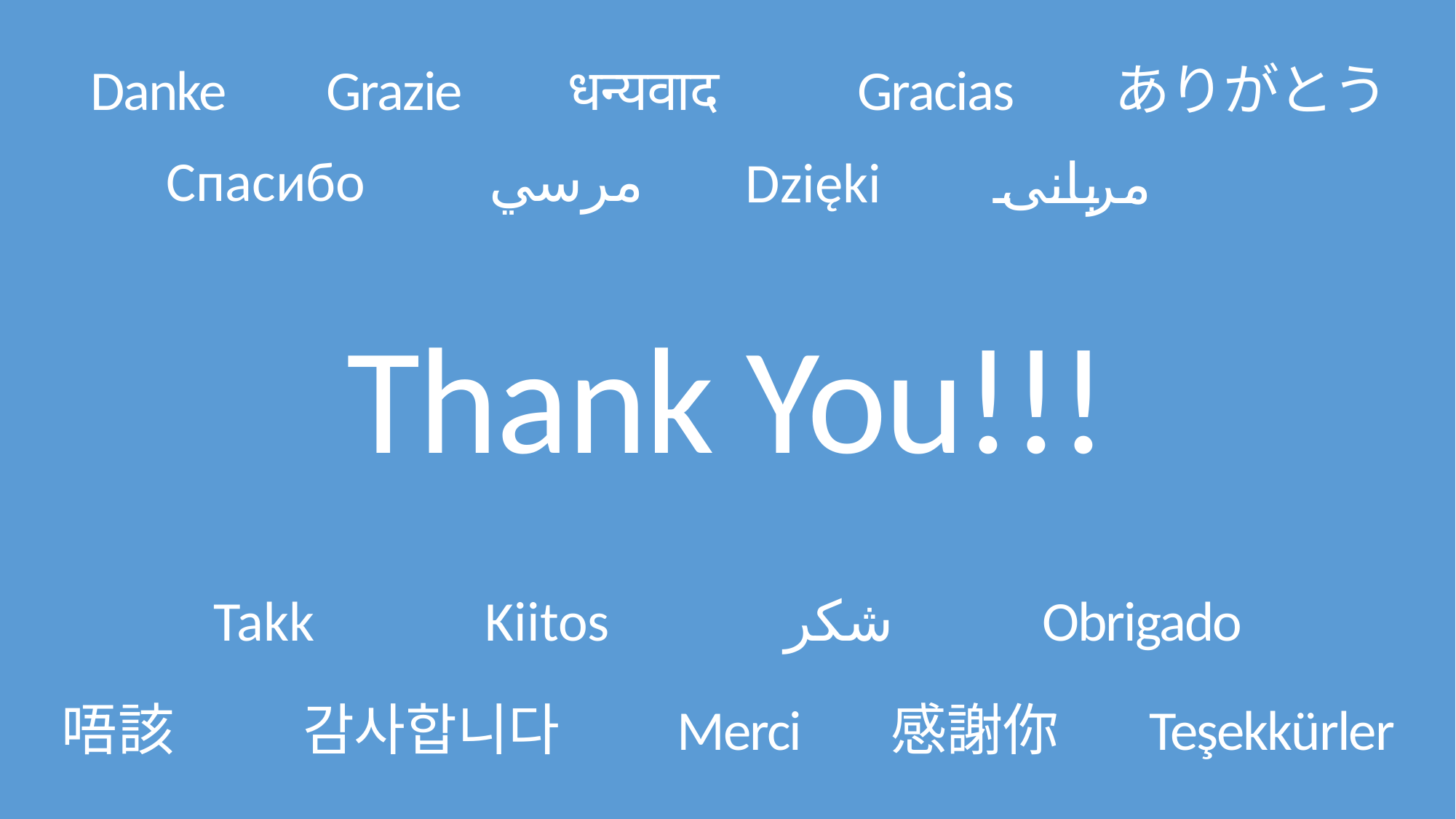

Danke
Grazie
धन्यवाद
Gracias
ありがとう
Спасибо
مرسي
Dzięki
مہربانی
# Thank You!!!
Takk
Kiitos
 شكر
Obrigado
唔該
감사합니다
Merci
感謝你
Teşekkürler